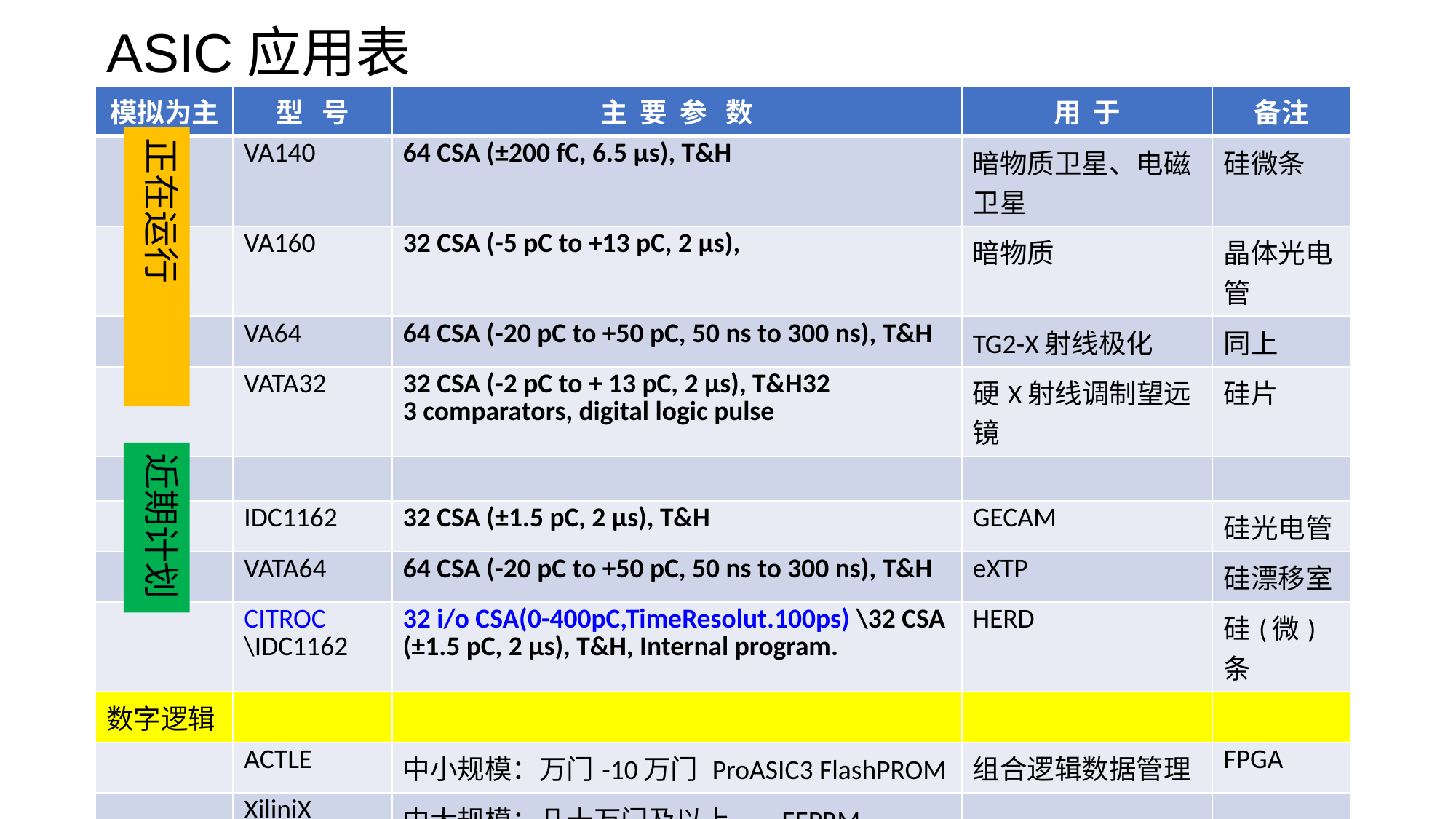

# ASIC应用表
| 模拟为主 | 型 号 | 主 要 参 数 | 用 于 | 备注 |
| --- | --- | --- | --- | --- |
|  | VA140 | 64 CSA (±200 fC, 6.5 µs), T&H | 暗物质卫星、电磁卫星 | 硅微条 |
|  | VA160 | 32 CSA (-5 pC to +13 pC, 2 µs), | 暗物质 | 晶体光电管 |
|  | VA64 | 64 CSA (-20 pC to +50 pC, 50 ns to 300 ns), T&H | TG2-X射线极化 | 同上 |
|  | VATA32 | 32 CSA (-2 pC to + 13 pC, 2 µs), T&H32 3 comparators, digital logic pulse | 硬X射线调制望远镜 | 硅片 |
|  |  |  |  |  |
|  | IDC1162 | 32 CSA (±1.5 pC, 2 µs), T&H | GECAM | 硅光电管 |
|  | VATA64 | 64 CSA (-20 pC to +50 pC, 50 ns to 300 ns), T&H | eXTP | 硅漂移室 |
|  | CITROC \IDC1162 | 32 i/o CSA(0-400pC,TimeResolut.100ps) \32 CSA (±1.5 pC, 2 µs), T&H, Internal program. | HERD | 硅(微)条 |
| 数字逻辑 |  |  |  |  |
|  | ACTLE | 中小规模：万门-10万门 ProASIC3 FlashPROM | 组合逻辑数据管理 | FPGA |
|  | XiliniX | 中大规模：几十万门及以上 EEPRM |  |  |
正在运行
近期计划